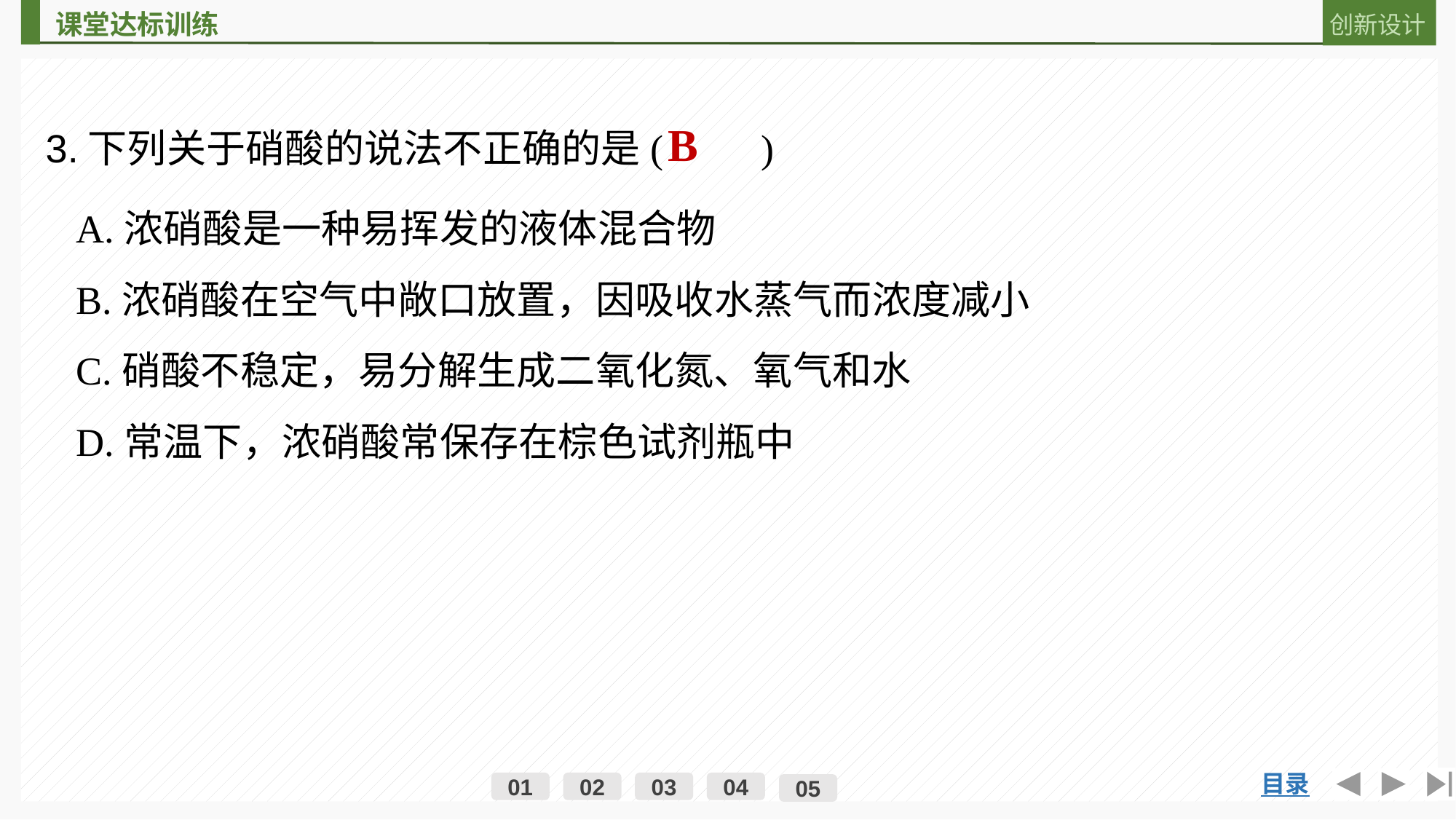

3.下列关于硝酸的说法不正确的是(　　)
B
A.浓硝酸是一种易挥发的液体混合物
B.浓硝酸在空气中敞口放置，因吸收水蒸气而浓度减小
C.硝酸不稳定，易分解生成二氧化氮、氧气和水
D.常温下，浓硝酸常保存在棕色试剂瓶中